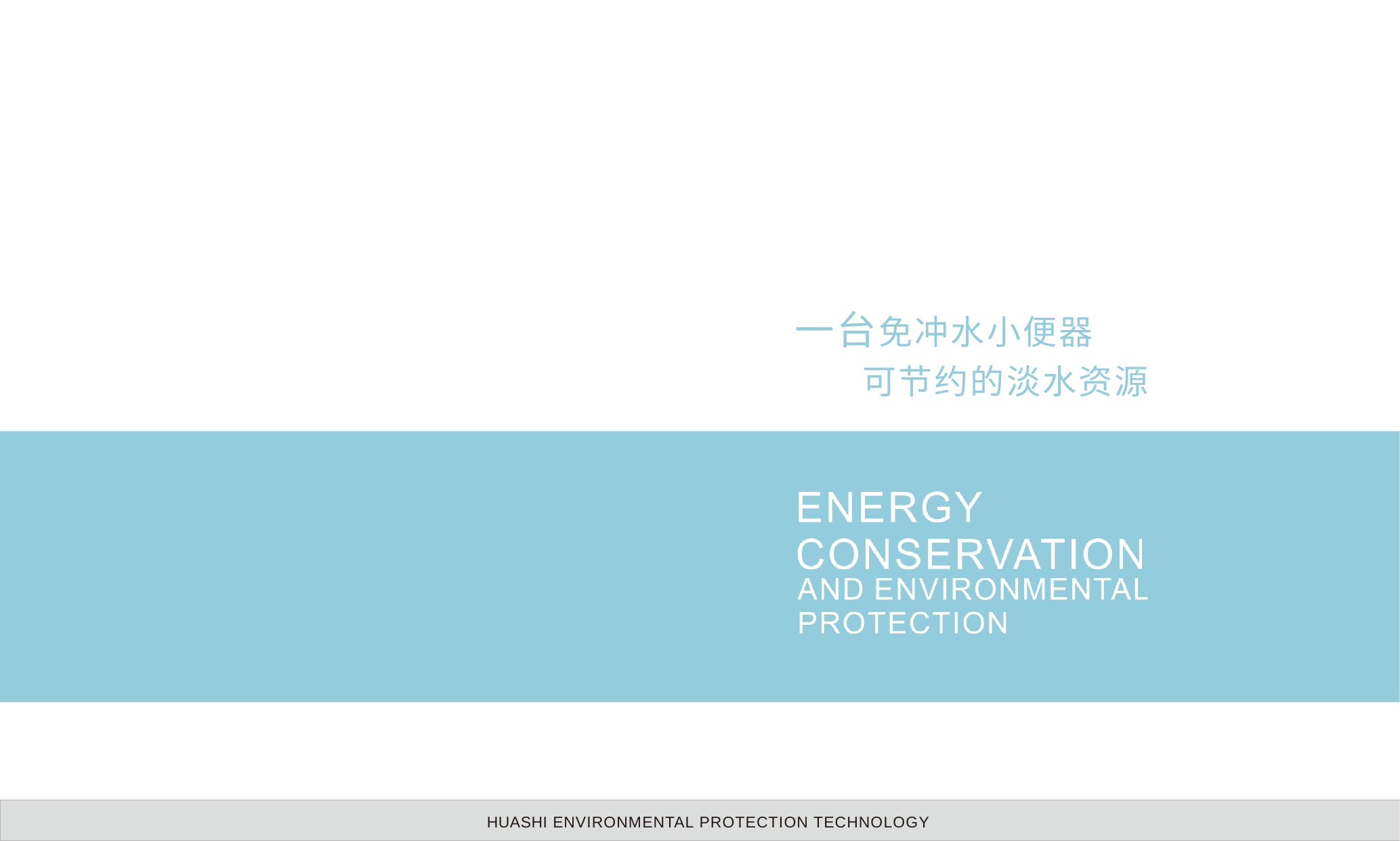

# ⼀台免冲⽔⼩便器
可节约的淡⽔资源

HUASHI ENVIRONMENTAL PROTECTION TECHNOLOGY